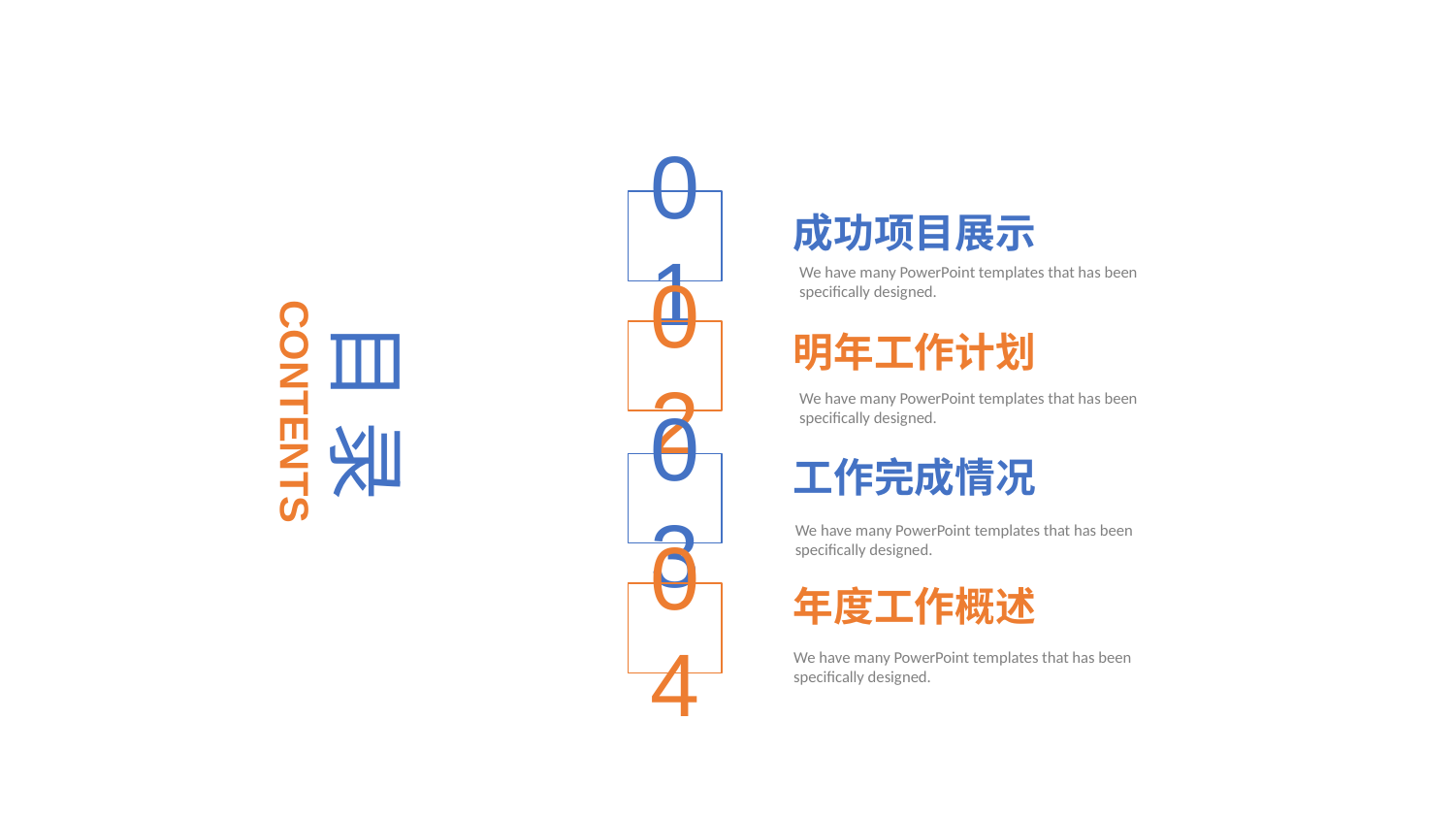

01
成功项目展示
We have many PowerPoint templates that has been specifically designed.
目 录
明年工作计划
02
We have many PowerPoint templates that has been specifically designed.
CONTENTS
工作完成情况
03
We have many PowerPoint templates that has been specifically designed.
年度工作概述
04
We have many PowerPoint templates that has been specifically designed.